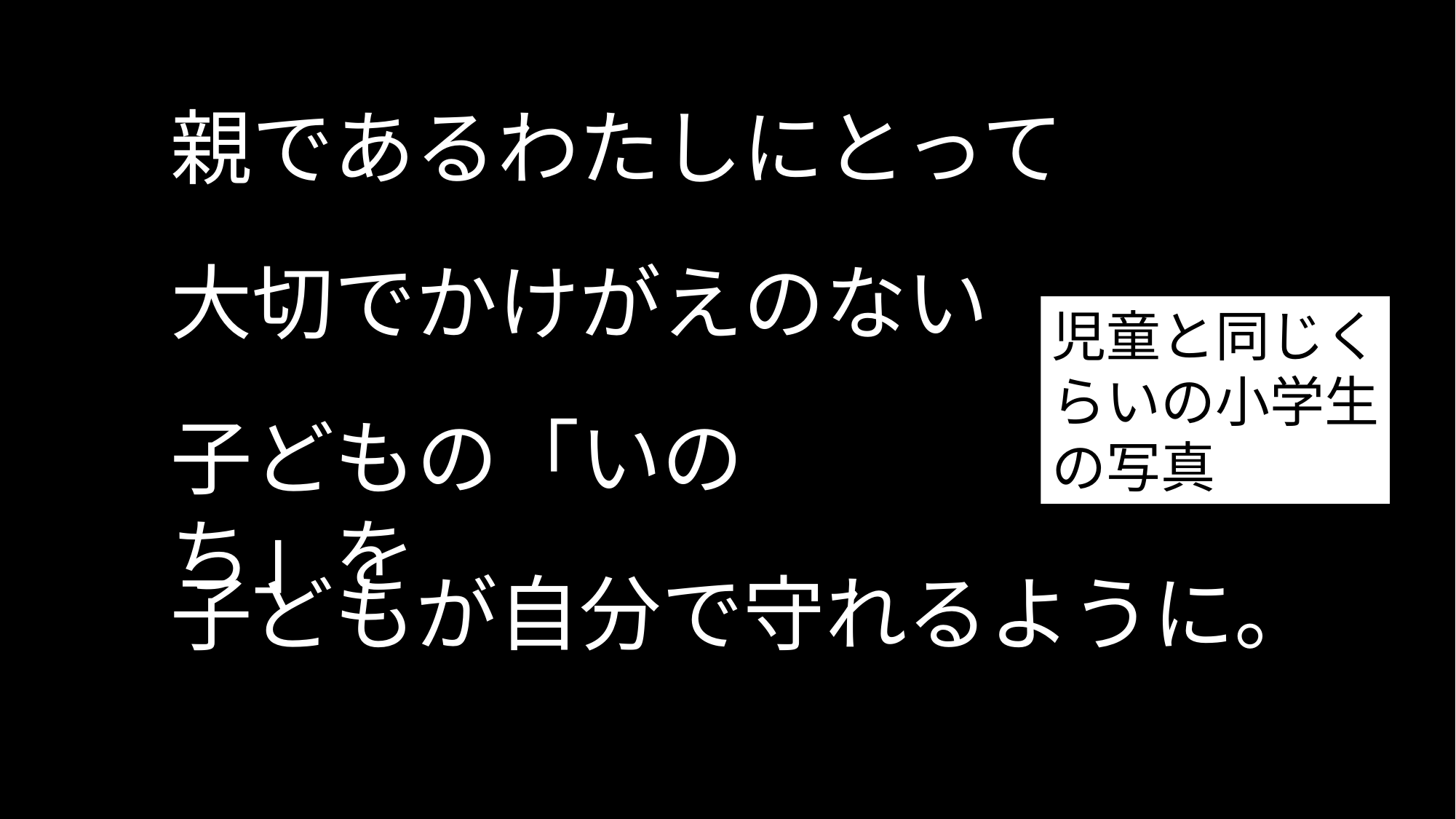

親であるわたしにとって
大切でかけがえのない
児童と同じくらいの小学生の写真
子どもの「いのち」を
子どもが自分で守れるように。